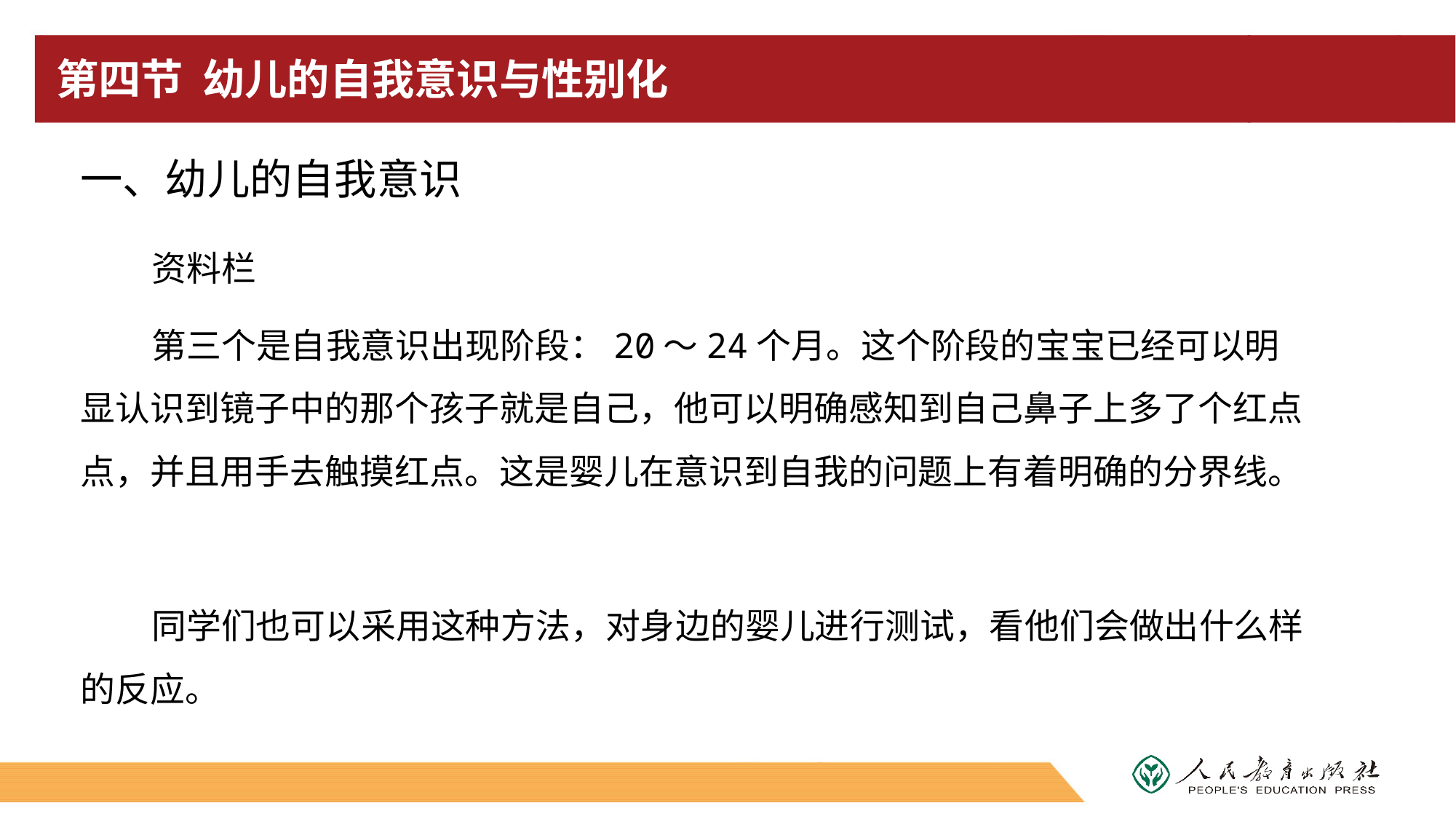

# 第四节  幼儿的自我意识与性别化
一、幼儿的自我意识
资料栏
第三个是自我意识出现阶段：20～24个月。这个阶段的宝宝已经可以明显认识到镜子中的那个孩子就是自己，他可以明确感知到自己鼻子上多了个红点点，并且用手去触摸红点。这是婴儿在意识到自我的问题上有着明确的分界线。

同学们也可以采用这种方法，对身边的婴儿进行测试，看他们会做出什么样的反应。